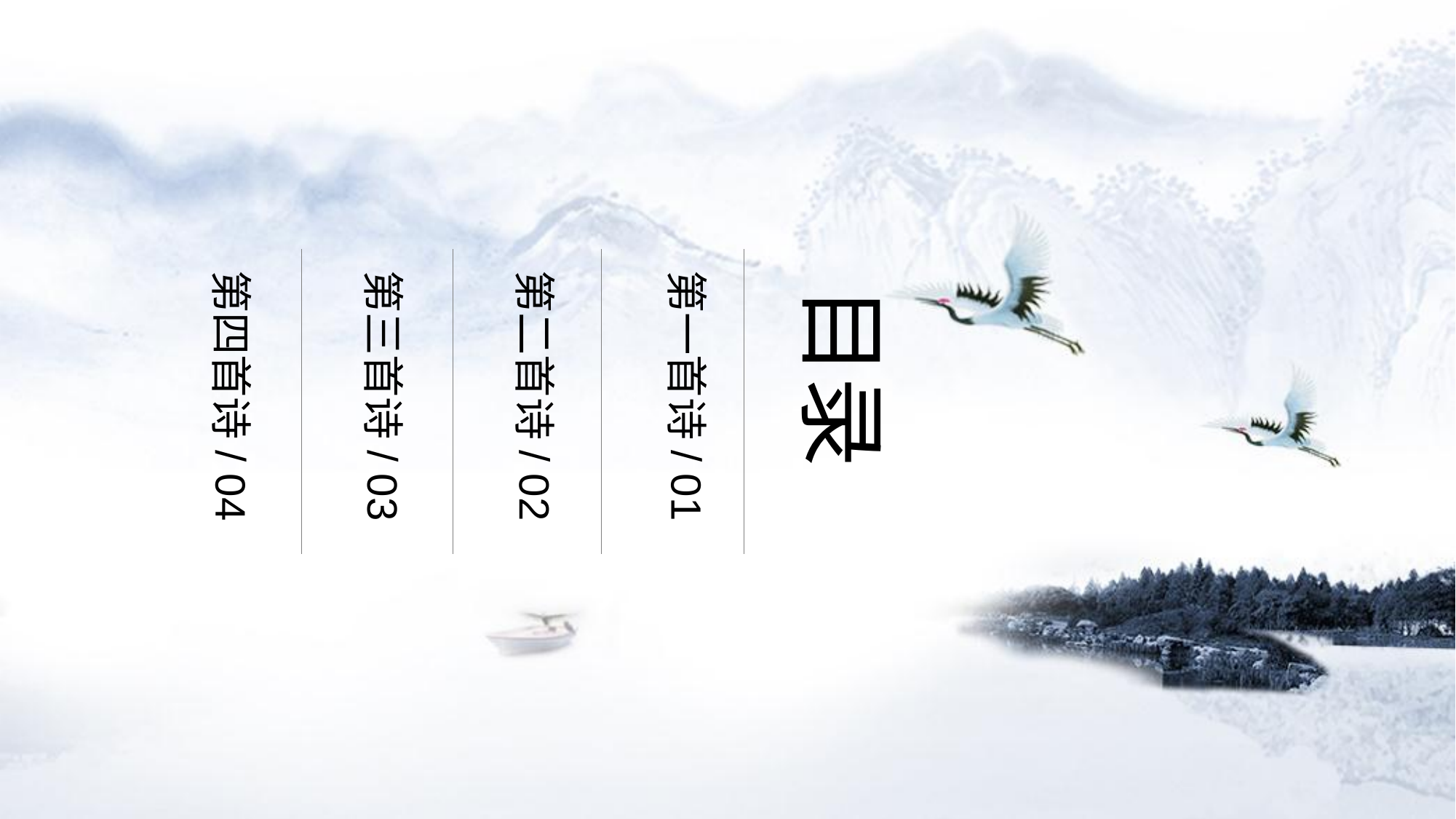

第四首诗/ 04
第三首诗/ 03
第二首诗/ 02
第一首诗/ 01
目录